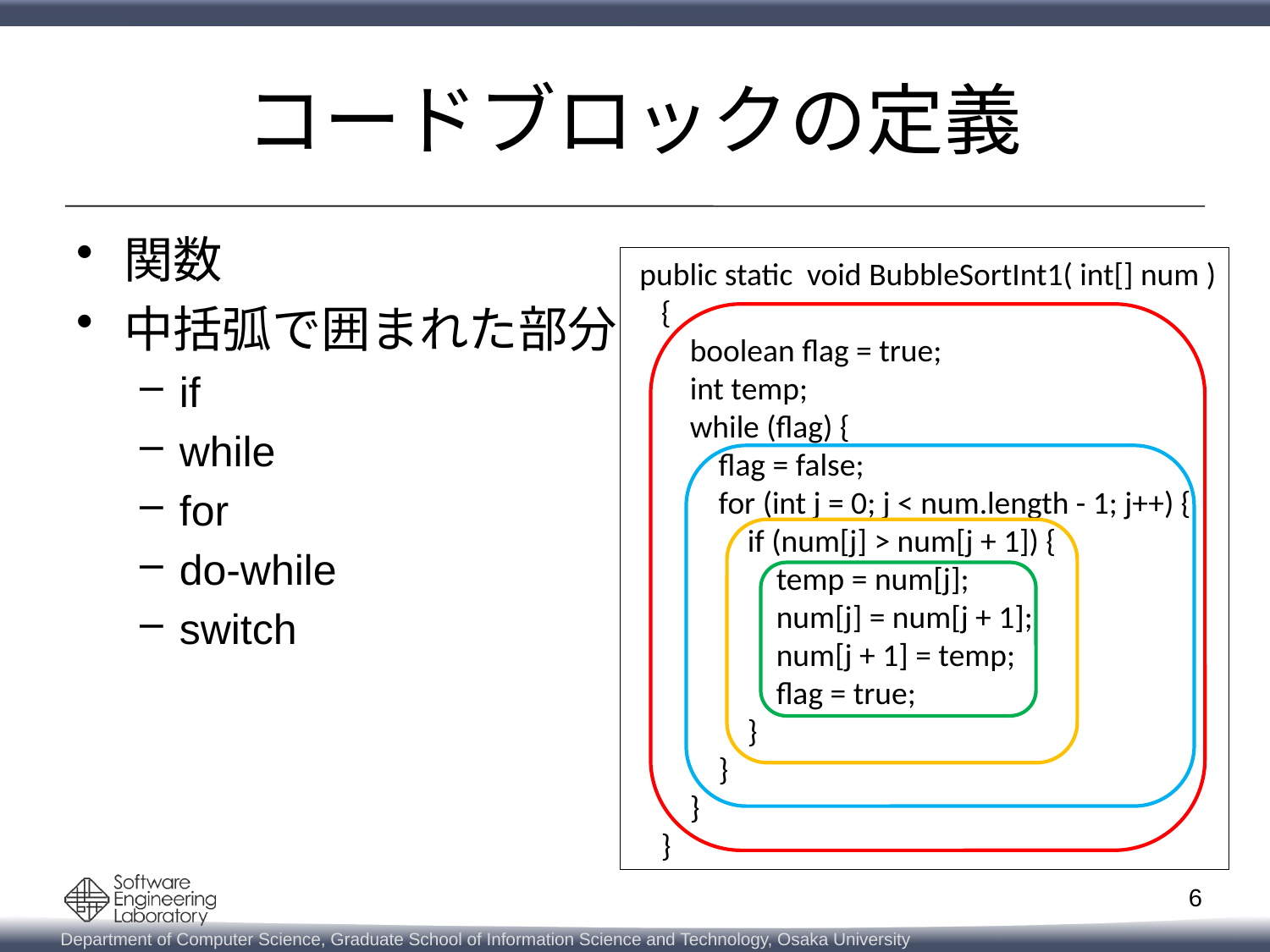

# コードブロックの定義
関数
中括弧で囲まれた部分
if
while
for
do-while
switch
 public static  void BubbleSortInt1( int[] num )
    {
        boolean flag = true;
        int temp;
        while (flag) {
            flag = false;
            for (int j = 0; j < num.length - 1; j++) {
                if (num[j] > num[j + 1]) {
                    temp = num[j];
                    num[j] = num[j + 1];
                    num[j + 1] = temp;
                    flag = true;
                }
            }
        }
    }

6